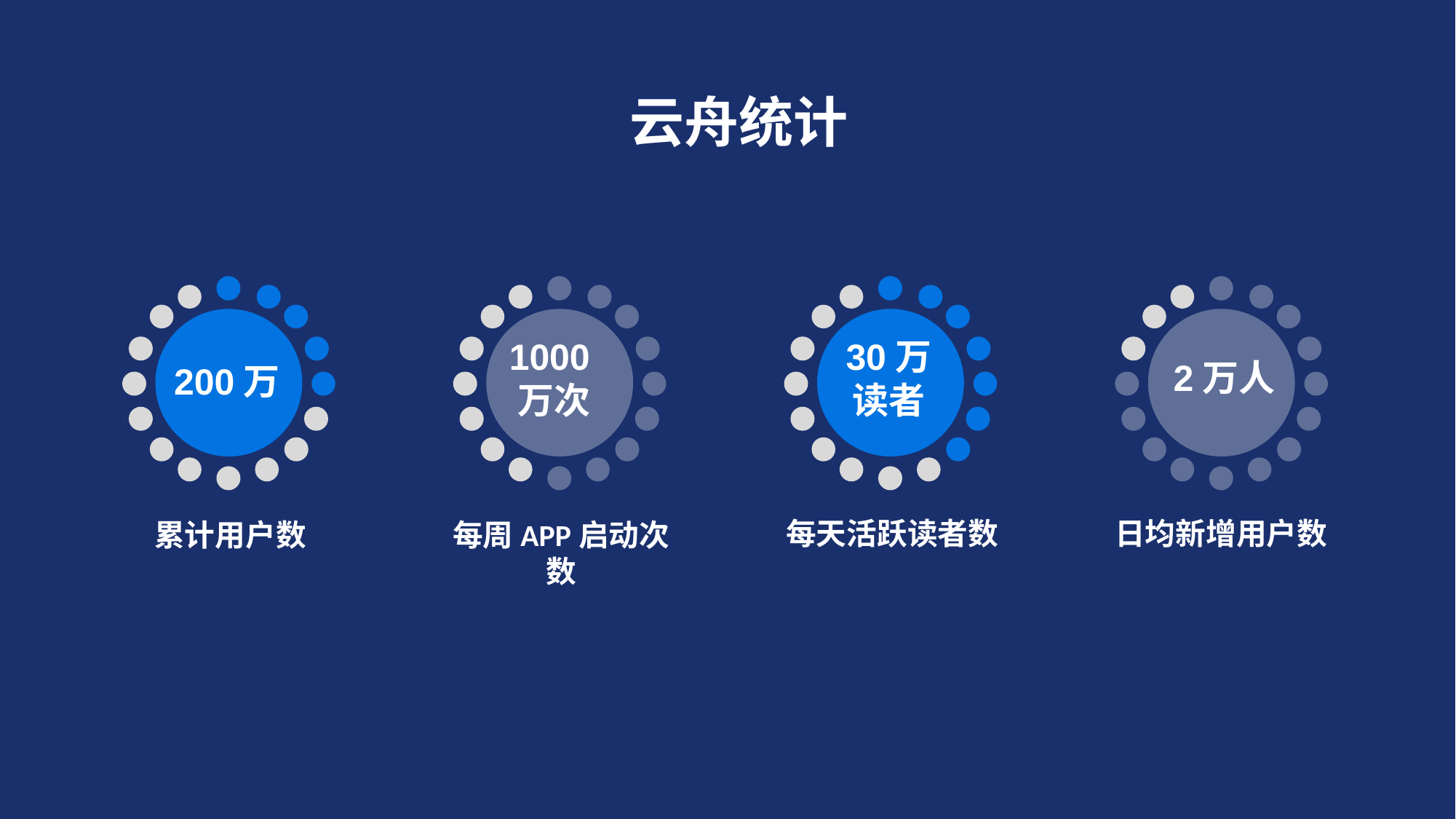

云舟统计

200万

1000万次

30万
读者

2万人
每天活跃读者数
日均新增用户数
累计用户数
每周APP启动次数